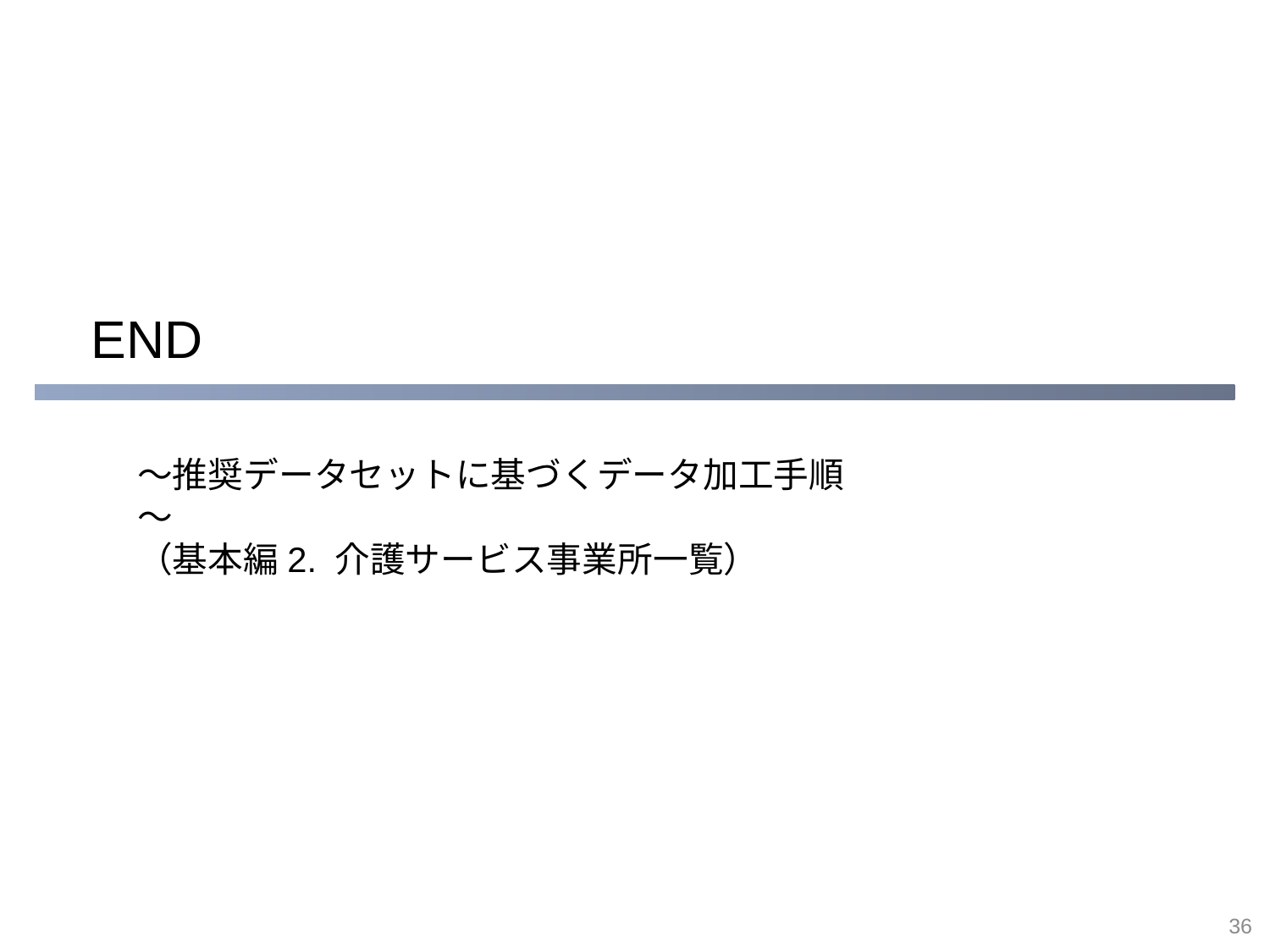

END

～推奨データセットに基づくデータ加工手順～
（基本編2. 介護サービス事業所一覧）
36